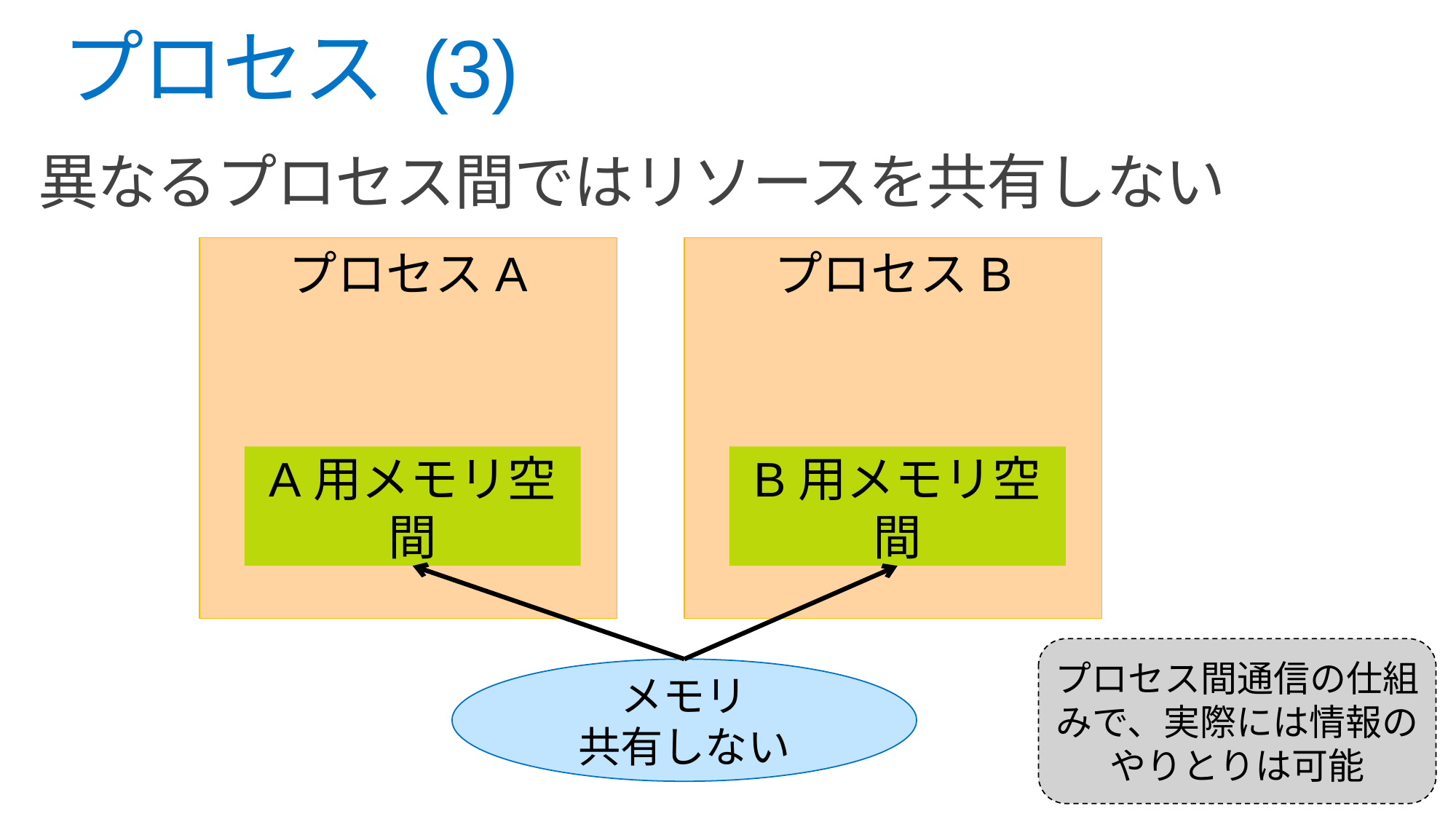

# プロセス (3)
異なるプロセス間ではリソースを共有しない

プロセスA
プロセスB
A用メモリ空間
B用メモリ空間
プロセス間通信の仕組みで、実際には情報のやりとりは可能
メモリ
共有しない